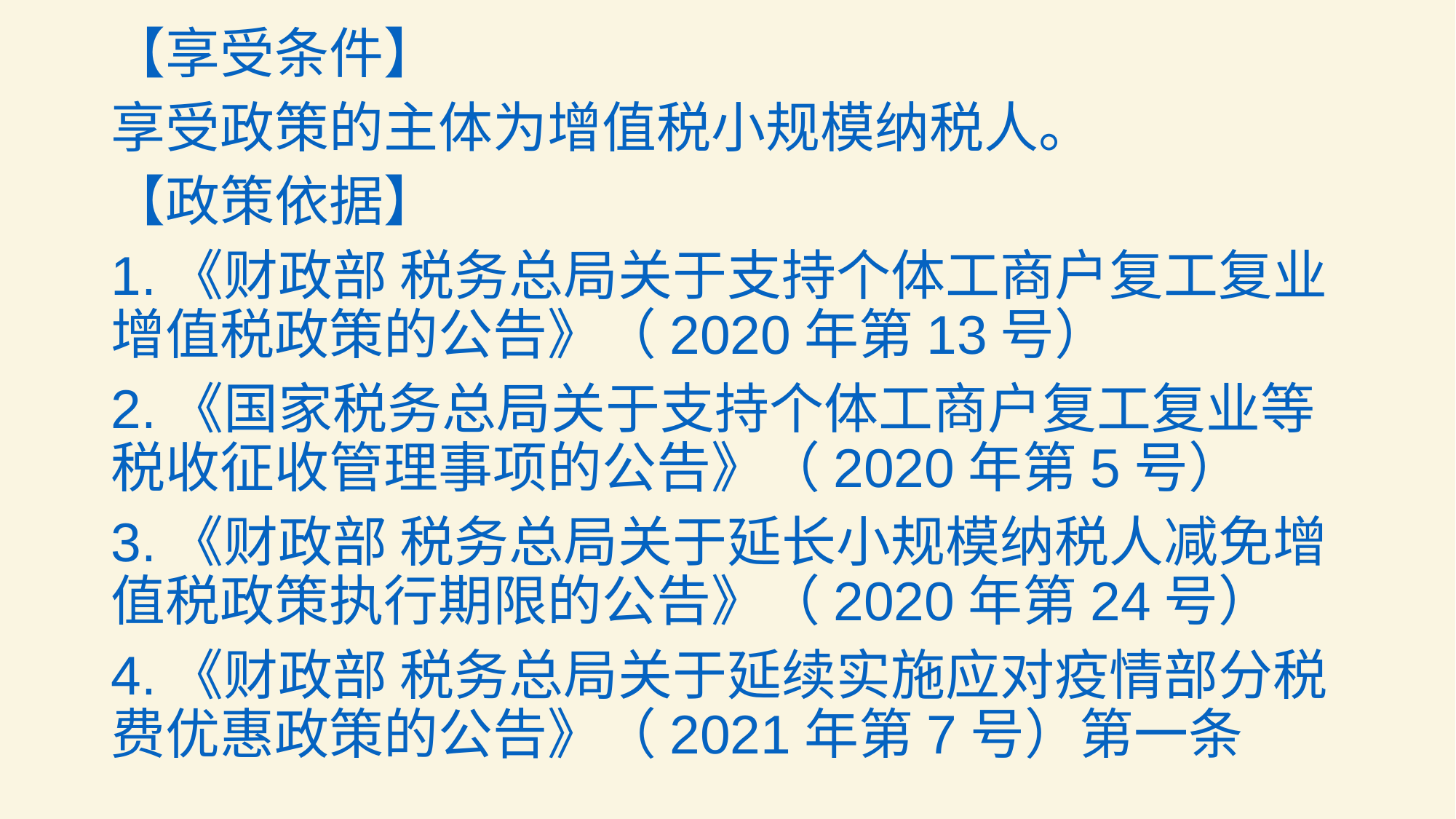

【享受条件】
享受政策的主体为增值税小规模纳税人。
【政策依据】
1.《财政部 税务总局关于支持个体工商户复工复业增值税政策的公告》（2020年第13号）
2.《国家税务总局关于支持个体工商户复工复业等税收征收管理事项的公告》（2020年第5号）
3.《财政部 税务总局关于延长小规模纳税人减免增值税政策执行期限的公告》（2020年第24号）
4.《财政部 税务总局关于延续实施应对疫情部分税费优惠政策的公告》（2021年第7号）第一条